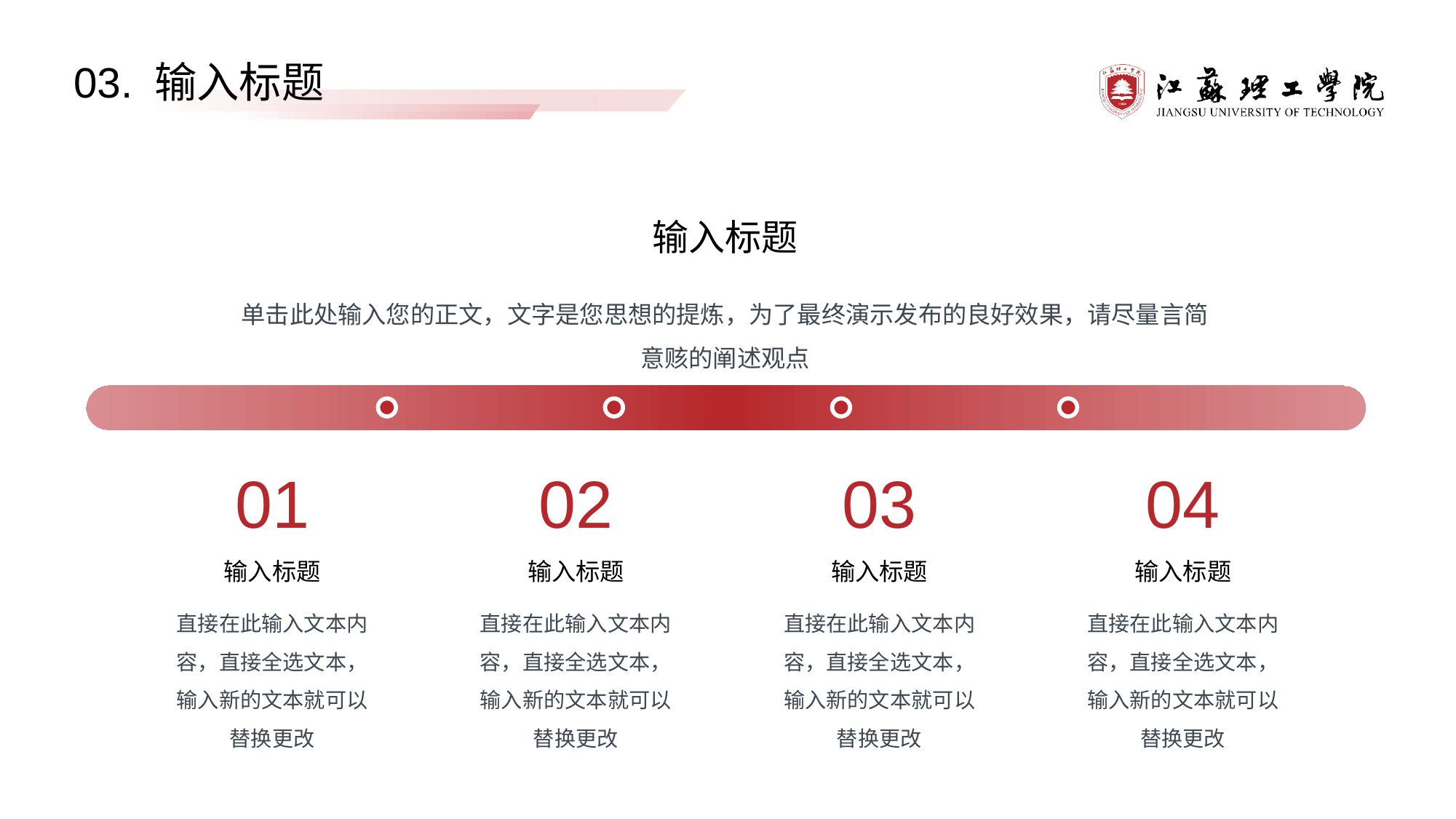

03. 输入标题
输入标题
单击此处输入您的正文，文字是您思想的提炼，为了最终演示发布的良好效果，请尽量言简意赅的阐述观点

01
02
03
04
输入标题
输入标题
输入标题
输入标题
直接在此输入文本内容，直接全选文本，输入新的文本就可以替换更改
直接在此输入文本内容，直接全选文本，输入新的文本就可以替换更改
直接在此输入文本内容，直接全选文本，输入新的文本就可以替换更改
直接在此输入文本内容，直接全选文本，输入新的文本就可以替换更改